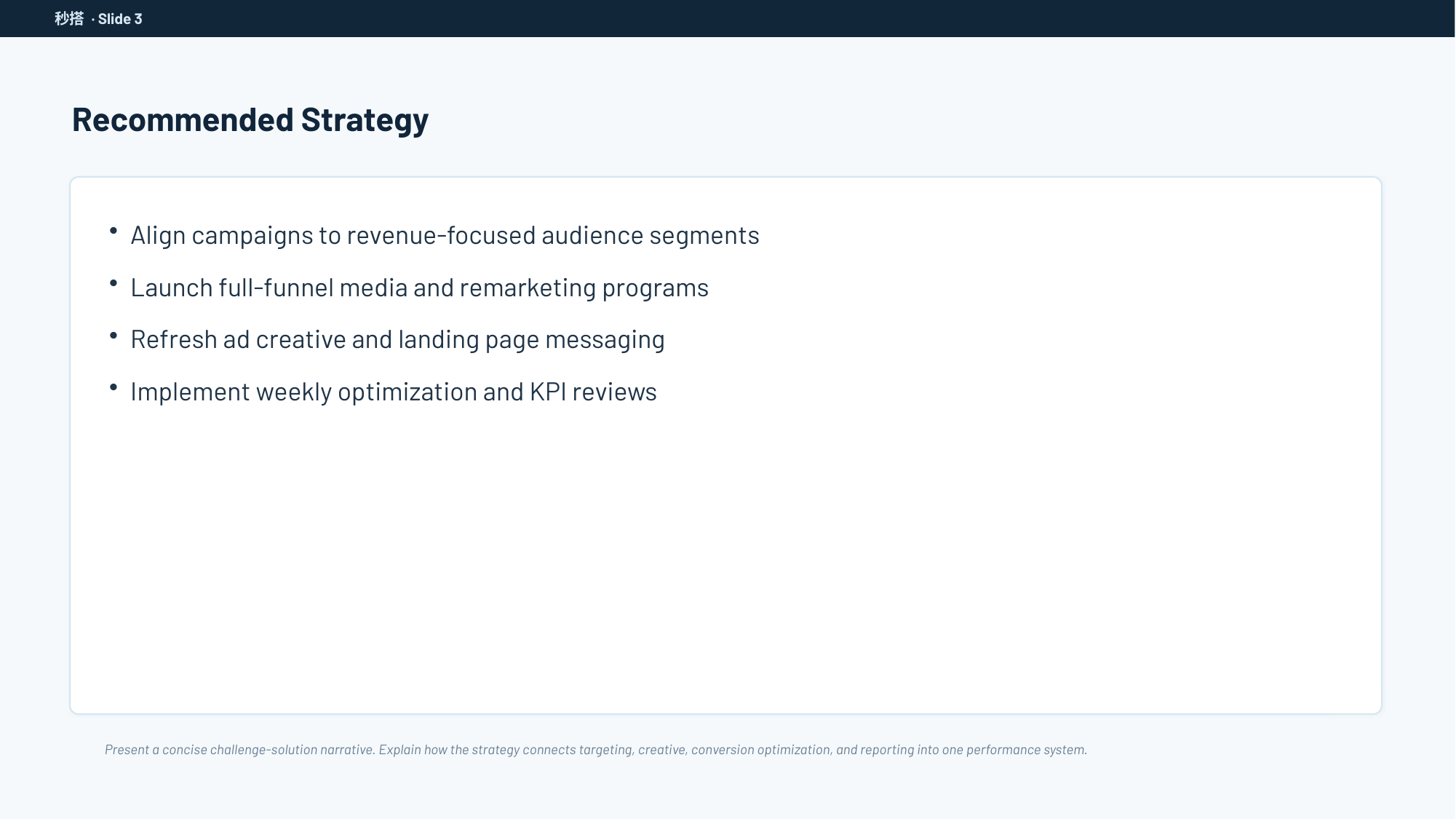

秒搭 · Slide 3
Recommended Strategy

Align campaigns to revenue-focused audience segments
Launch full-funnel media and remarketing programs
Refresh ad creative and landing page messaging
Implement weekly optimization and KPI reviews
Present a concise challenge-solution narrative. Explain how the strategy connects targeting, creative, conversion optimization, and reporting into one performance system.